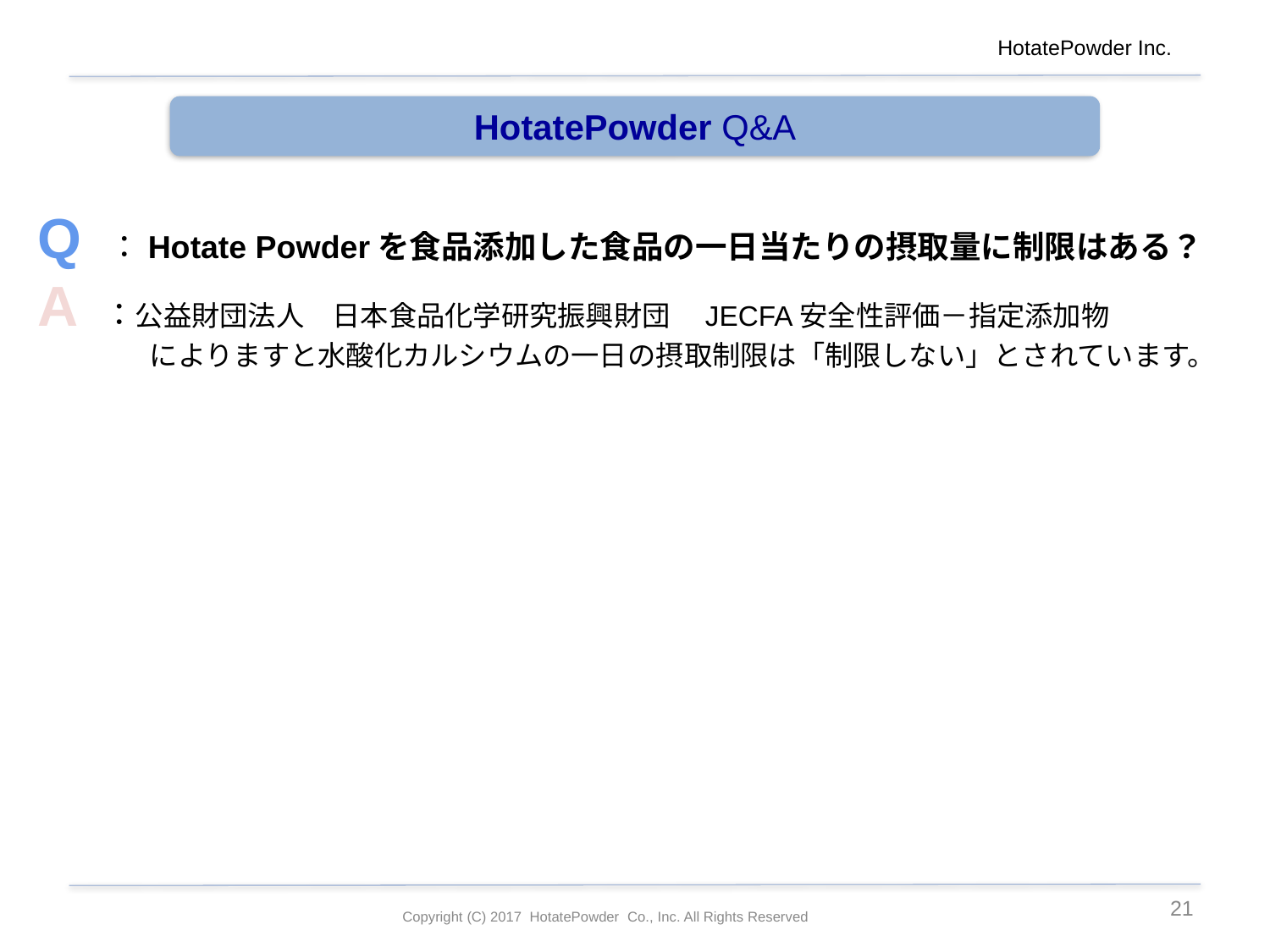

HotatePowder Inc.

HotatePowder Q&A
Q ：Hotate Powderを食品添加した食品の一日当たりの摂取量に制限はある？
A  ：公益財団法人　日本食品化学研究振興財団　JECFA安全性評価－指定添加物
　　　　によりますと水酸化カルシウムの一日の摂取制限は「制限しない」とされています。

21
Copyright (C) 2017  HotatePowder  Co., Inc. All Rights Reserved